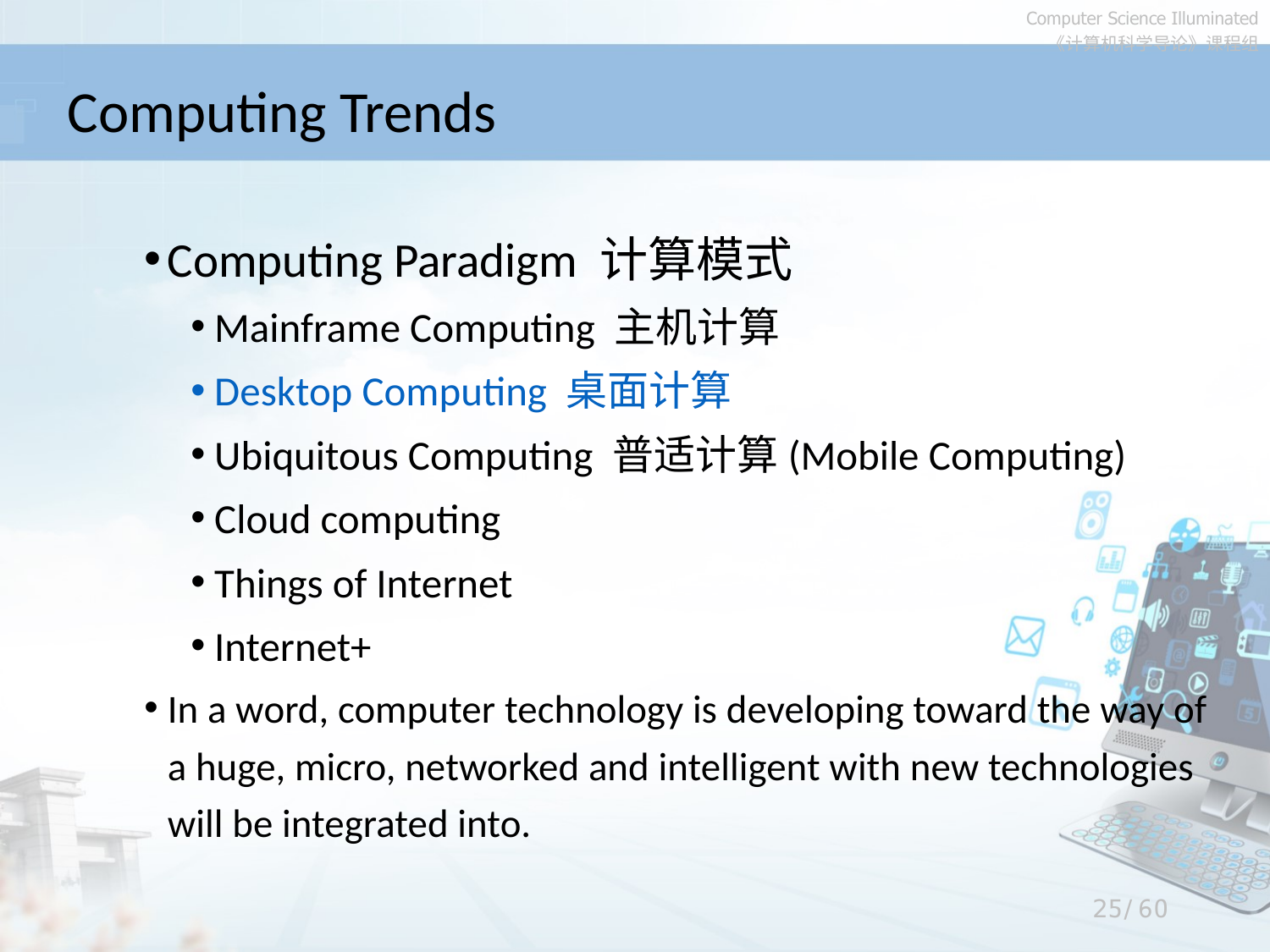

# Computing Trends
Computing Paradigm 计算模式
Mainframe Computing 主机计算
Desktop Computing 桌面计算
Ubiquitous Computing 普适计算(Mobile Computing)
Cloud computing
Things of Internet
Internet+
In a word, computer technology is developing toward the way of a huge, micro, networked and intelligent with new technologies  will be integrated into.
25/60